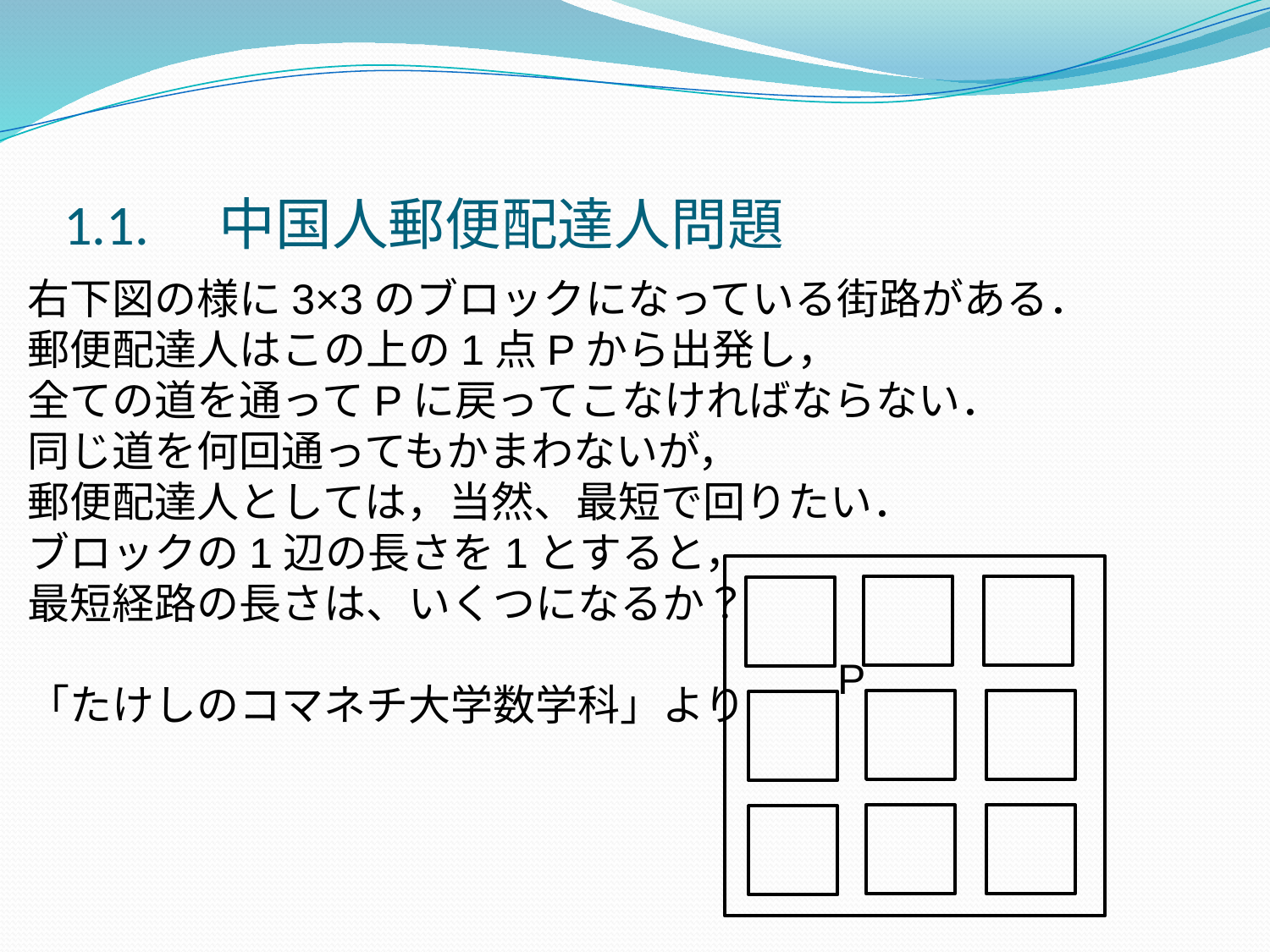

1.1.　中国人郵便配達人問題
右下図の様に3×3のブロックになっている街路がある．
郵便配達人はこの上の1点Pから出発し，
全ての道を通ってPに戻ってこなければならない．
同じ道を何回通ってもかまわないが，
郵便配達人としては，当然、最短で回りたい．
ブロックの1辺の長さを1とすると，
最短経路の長さは、いくつになるか？

「たけしのコマネチ大学数学科」より

#

P